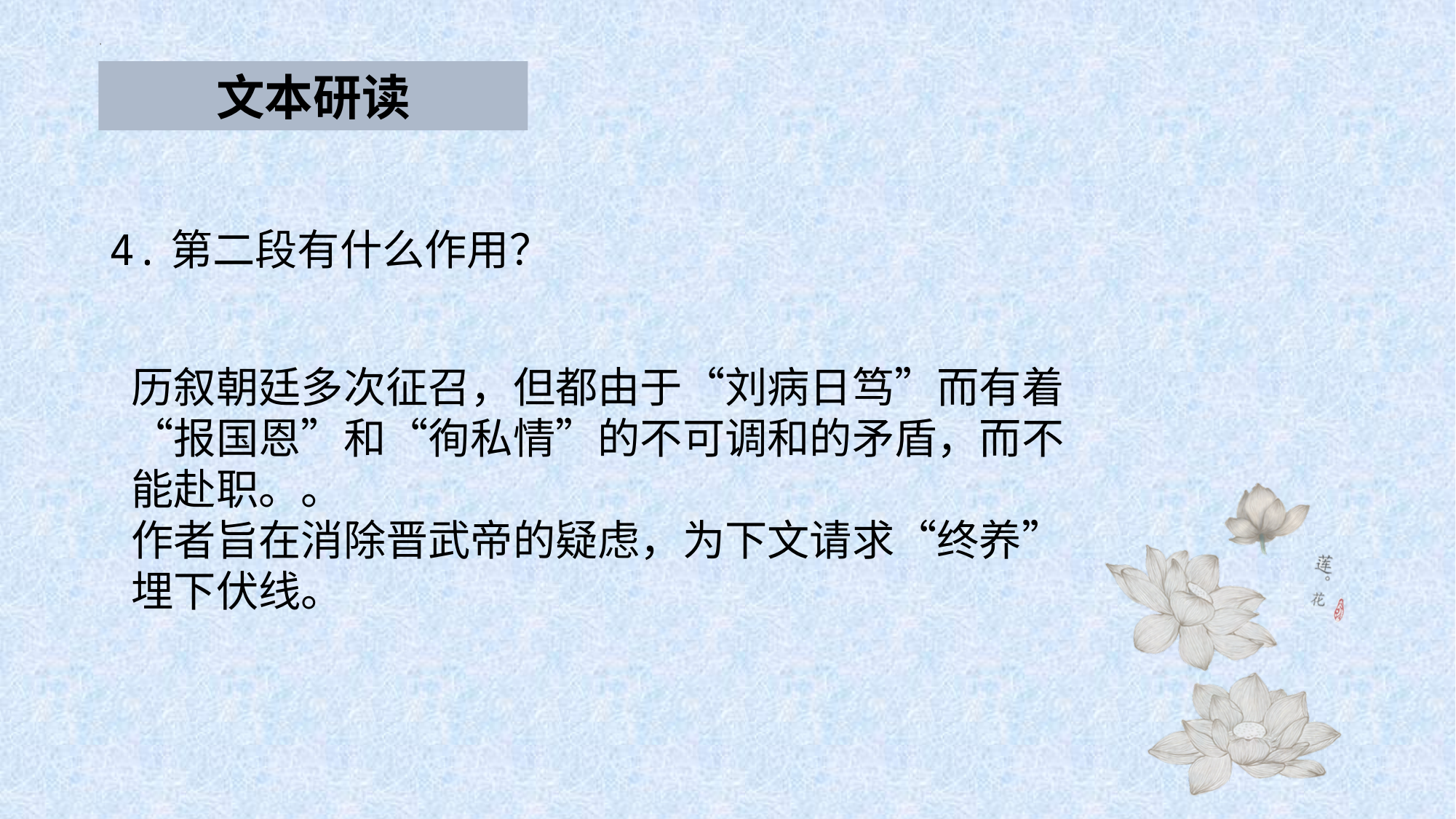

文本研读
4.第二段有什么作用？
历叙朝廷多次征召，但都由于“刘病日笃”而有着“报国恩”和“徇私情”的不可调和的矛盾，而不能赴职。。
作者旨在消除晋武帝的疑虑，为下文请求“终养”埋下伏线。